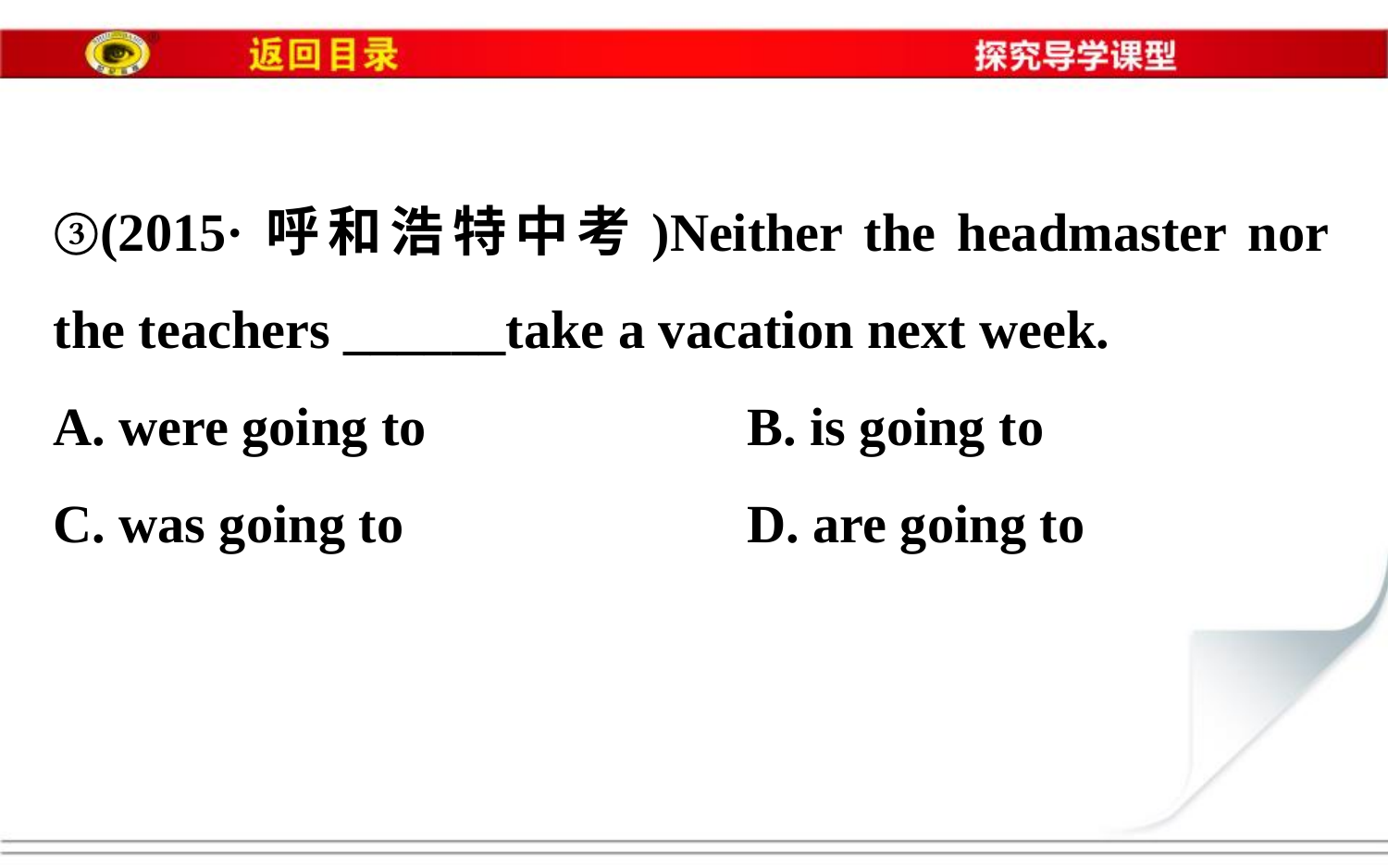

③(2015·呼和浩特中考)Neither the headmaster nor the teachers ______take a vacation next week.
A. were going to			B. is going to
C. was going to			D. are going to